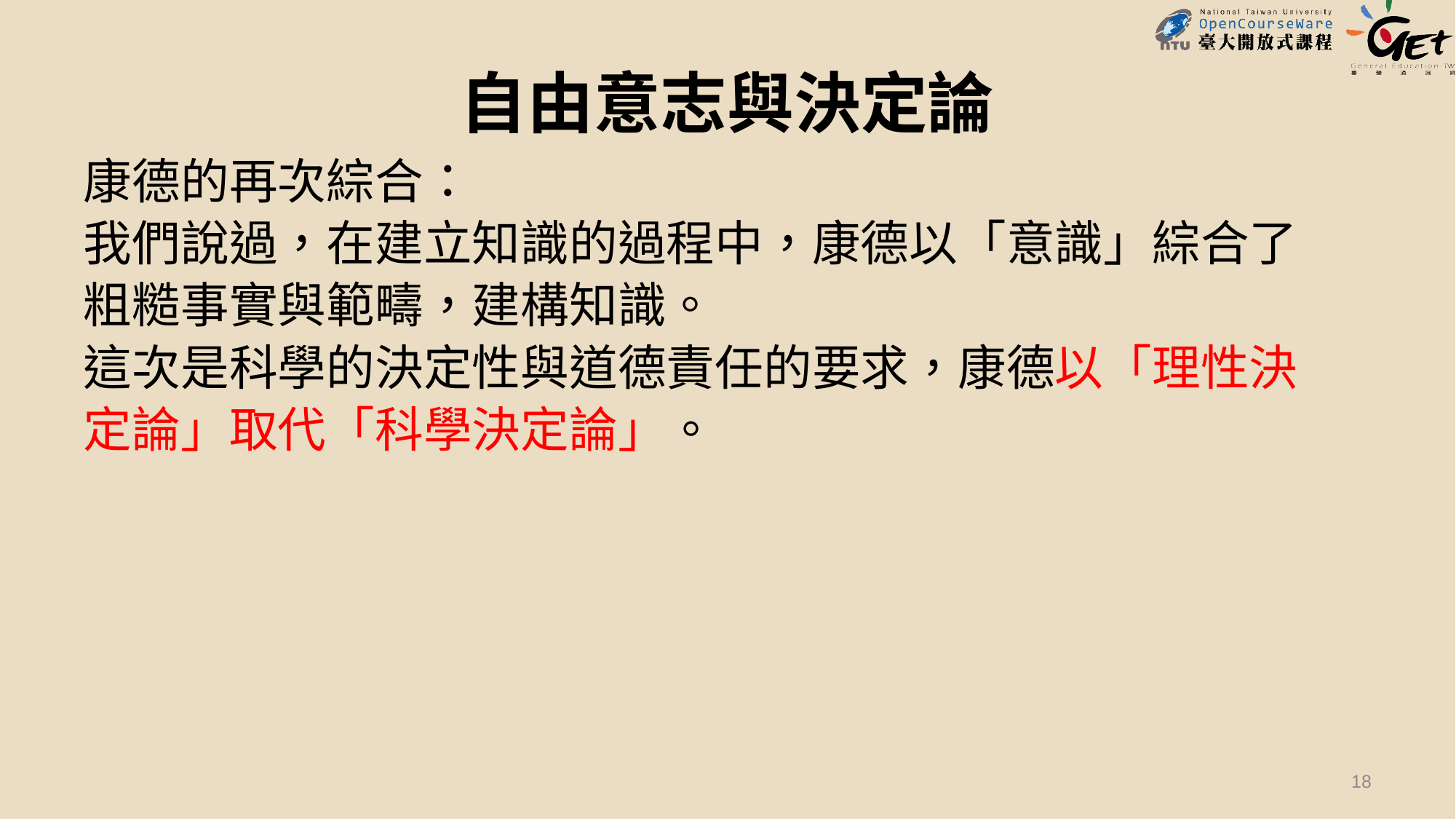

# 自由意志與決定論
康德的再次綜合：
我們說過，在建立知識的過程中，康德以「意識」綜合了
粗糙事實與範疇，建構知識。
這次是科學的決定性與道德責任的要求，康德以「理性決
定論」取代「科學決定論」。
18